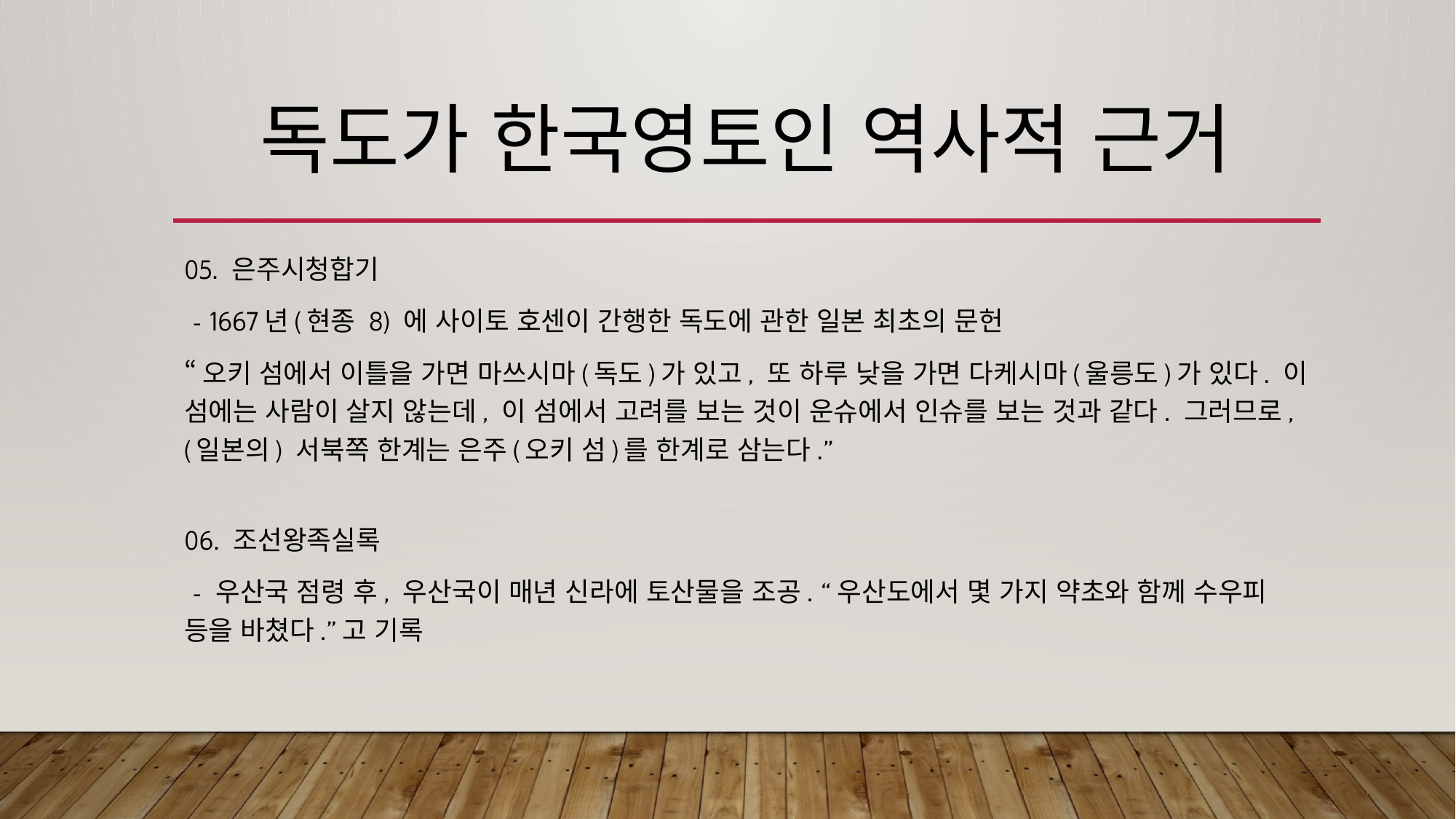

# 독도가 한국영토인 역사적 근거
05. 은주시청합기
 - 1667년(현종 8) 에 사이토 호센이 간행한 독도에 관한 일본 최초의 문헌
“오키 섬에서 이틀을 가면 마쓰시마(독도)가 있고, 또 하루 낮을 가면 다케시마(울릉도)가 있다. 이 섬에는 사람이 살지 않는데, 이 섬에서 고려를 보는 것이 운슈에서 인슈를 보는 것과 같다. 그러므로, (일본의) 서북쪽 한계는 은주(오키 섬)를 한계로 삼는다.”
06. 조선왕족실록
 - 우산국 점령 후, 우산국이 매년 신라에 토산물을 조공. “우산도에서 몇 가지 약초와 함께 수우피 등을 바쳤다.”고 기록